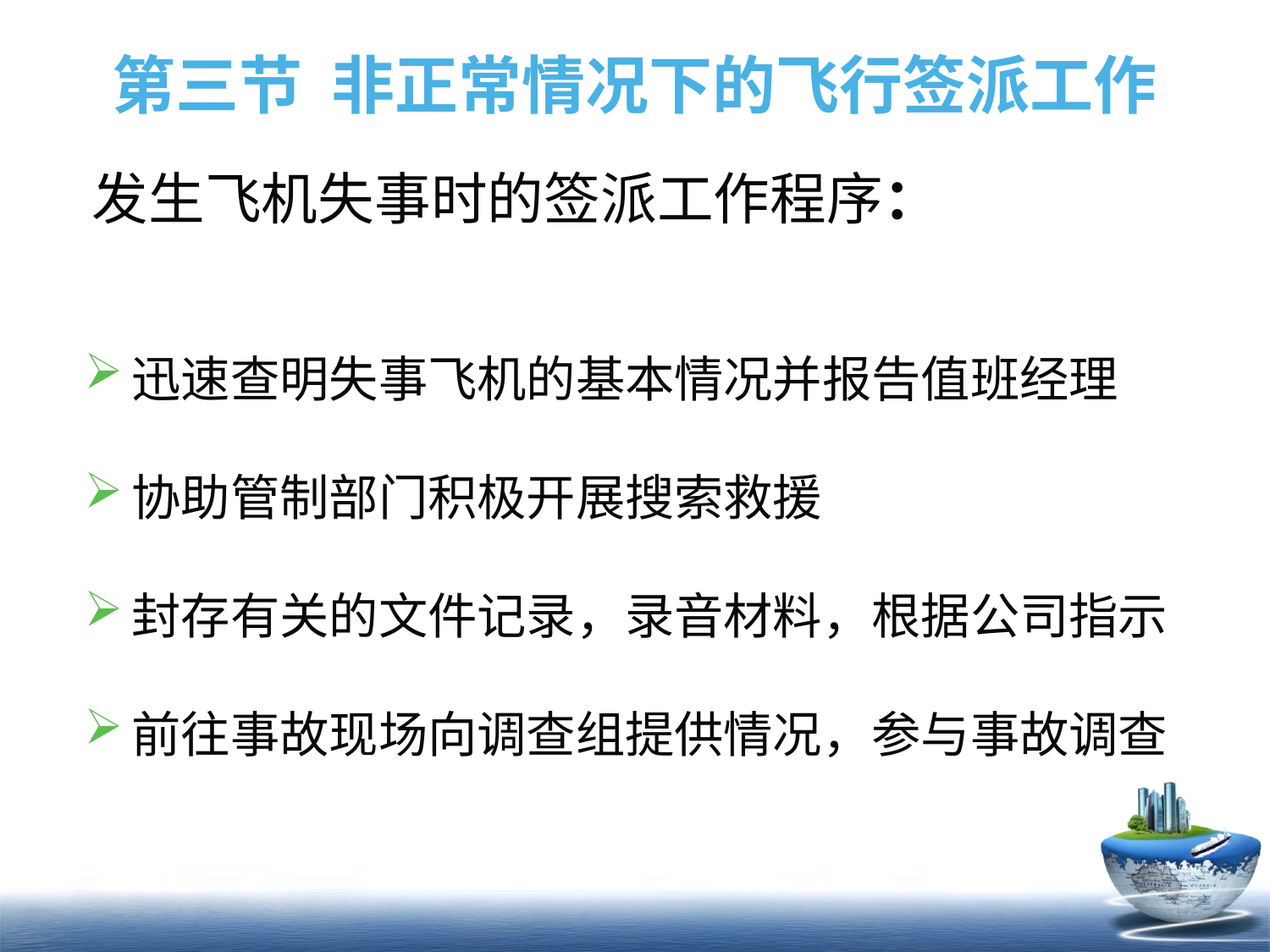

# 第三节  非正常情况下的飞行签派工作
发生飞机失事时的签派工作程序：
迅速查明失事飞机的基本情况并报告值班经理
协助管制部门积极开展搜索救援
封存有关的文件记录，录音材料，根据公司指示
前往事故现场向调查组提供情况，参与事故调查